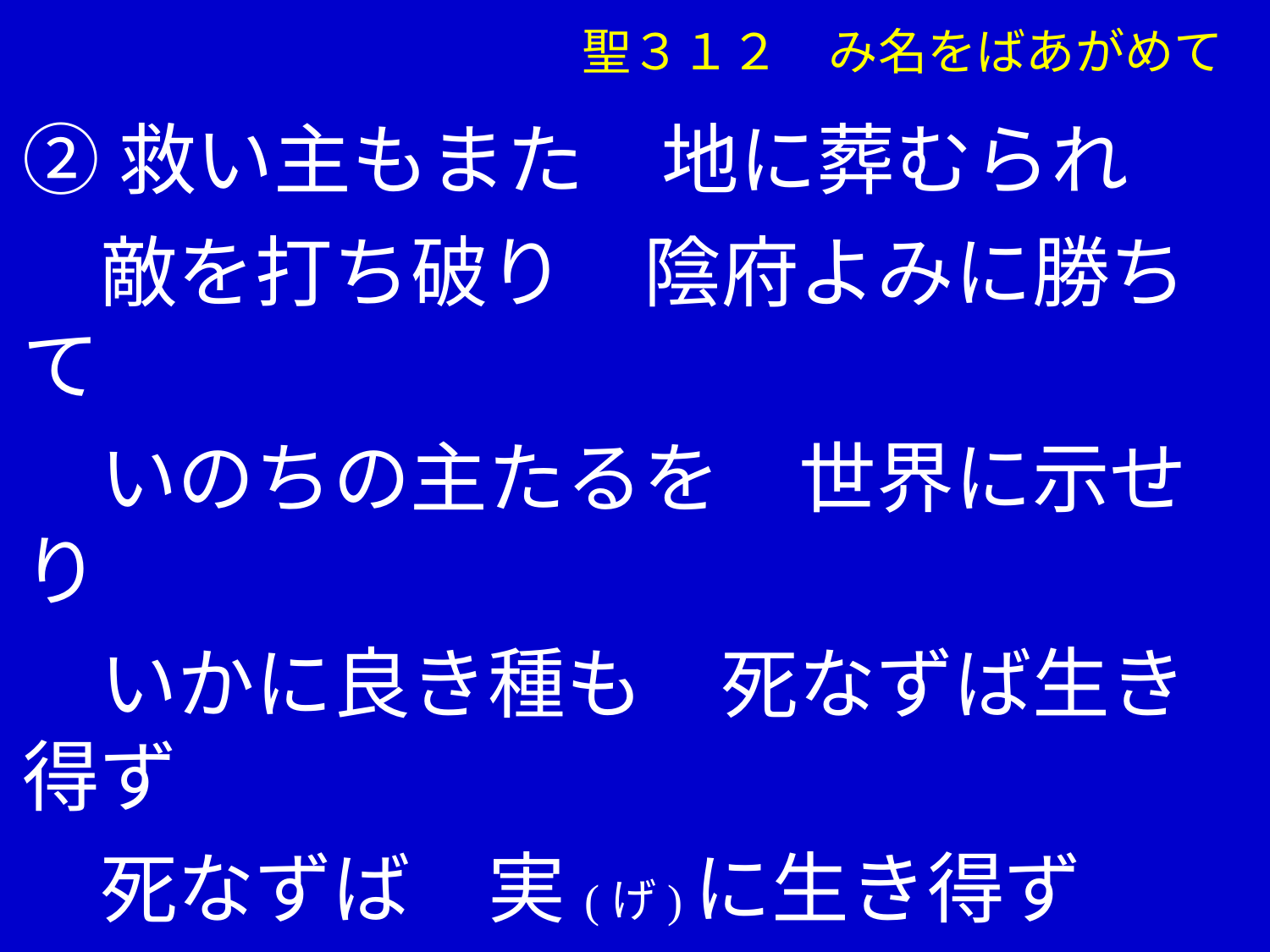

聖３１２　み名をばあがめて
②救い主もまた　地に葬むられ
　敵を打ち破り　陰府よみに勝ちて
　いのちの主たるを　世界に示せり
　いかに良き種も　死なずば生き得ず
　死なずば　実(げ)に生き得ず